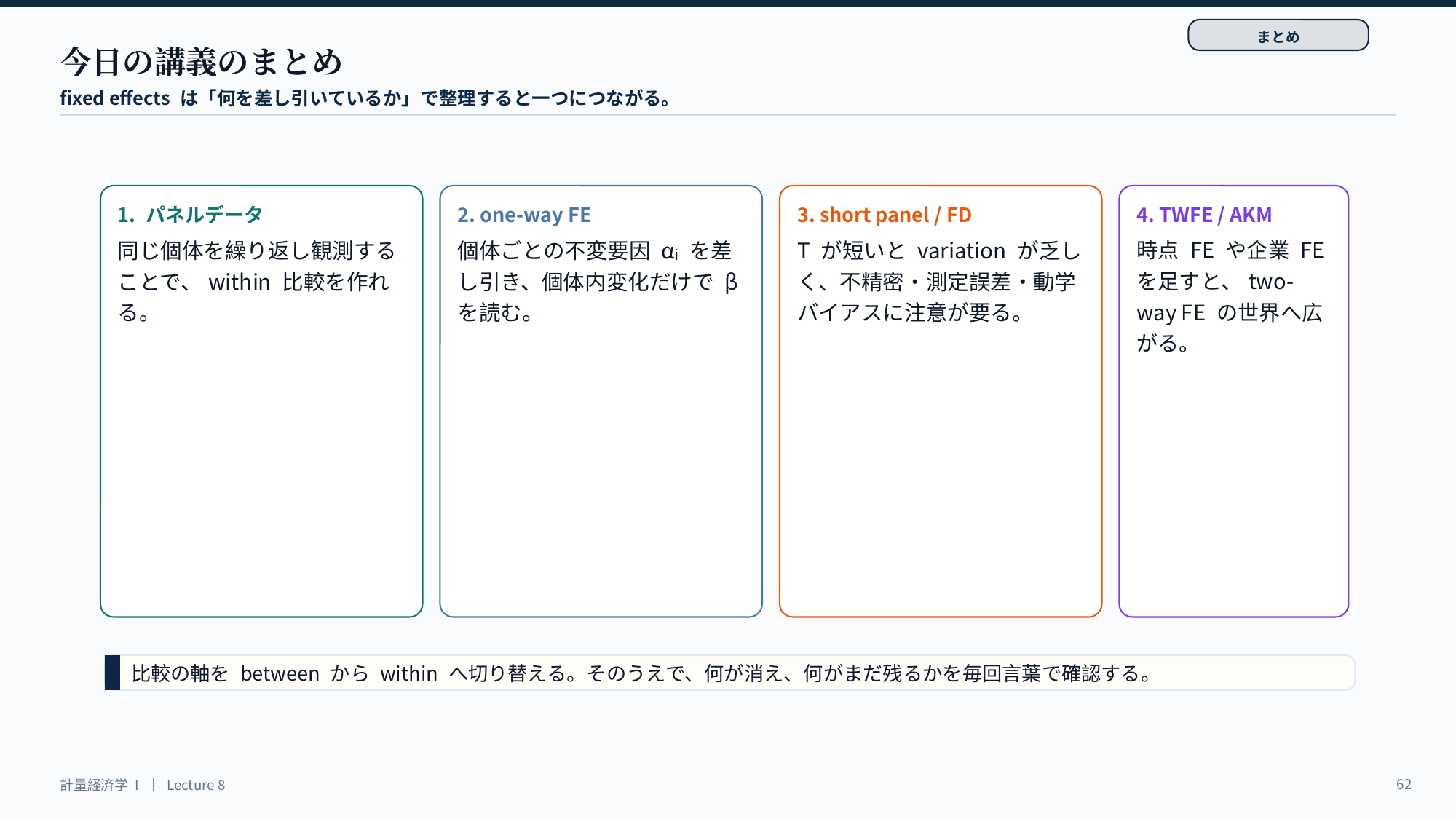

まとめ
今日の講義のまとめ
fixed effects は「何を差し引いているか」で整理すると一つにつながる。

1. パネルデータ
2. one-way FE
3. short panel / FD
4. TWFE / AKM
同じ個体を繰り返し観測することで、within 比較を作れる。
個体ごとの不変要因 αᵢ を差し引き、個体内変化だけで β を読む。
T が短いと variation が乏しく、不精密・測定誤差・動学バイアスに注意が要る。
時点 FE や企業 FE を足すと、two-way FE の世界へ広がる。

比較の軸を between から within へ切り替える。そのうえで、何が消え、何がまだ残るかを毎回言葉で確認する。
62
計量経済学 I ｜ Lecture 8